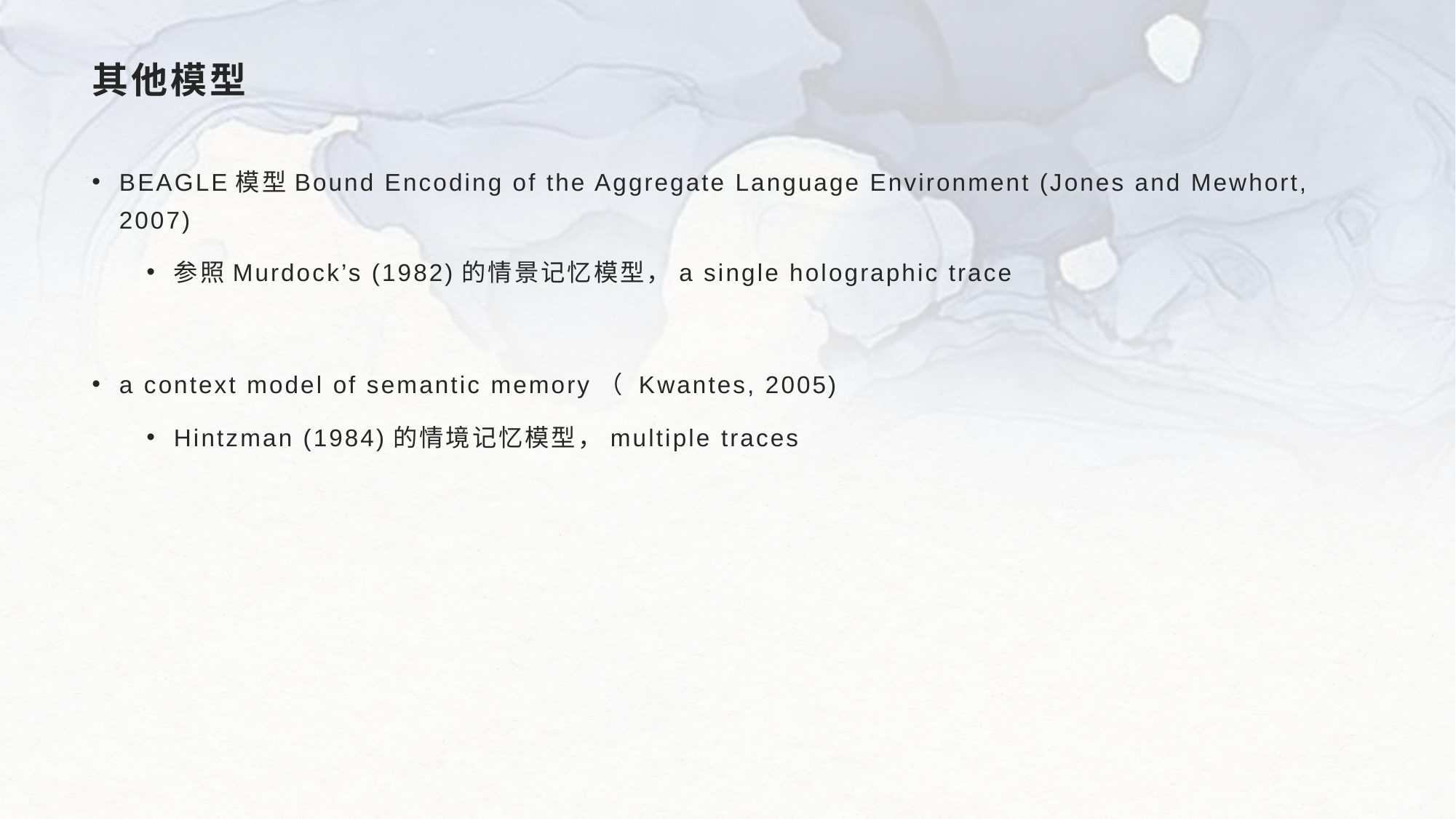

# 其他模型

BEAGLE模型Bound Encoding of the Aggregate Language Environment (Jones and Mewhort, 2007)
参照Murdock’s (1982)的情景记忆模型，a single holographic trace

a context model of semantic memory（ Kwantes, 2005)
Hintzman (1984)的情境记忆模型，multiple traces